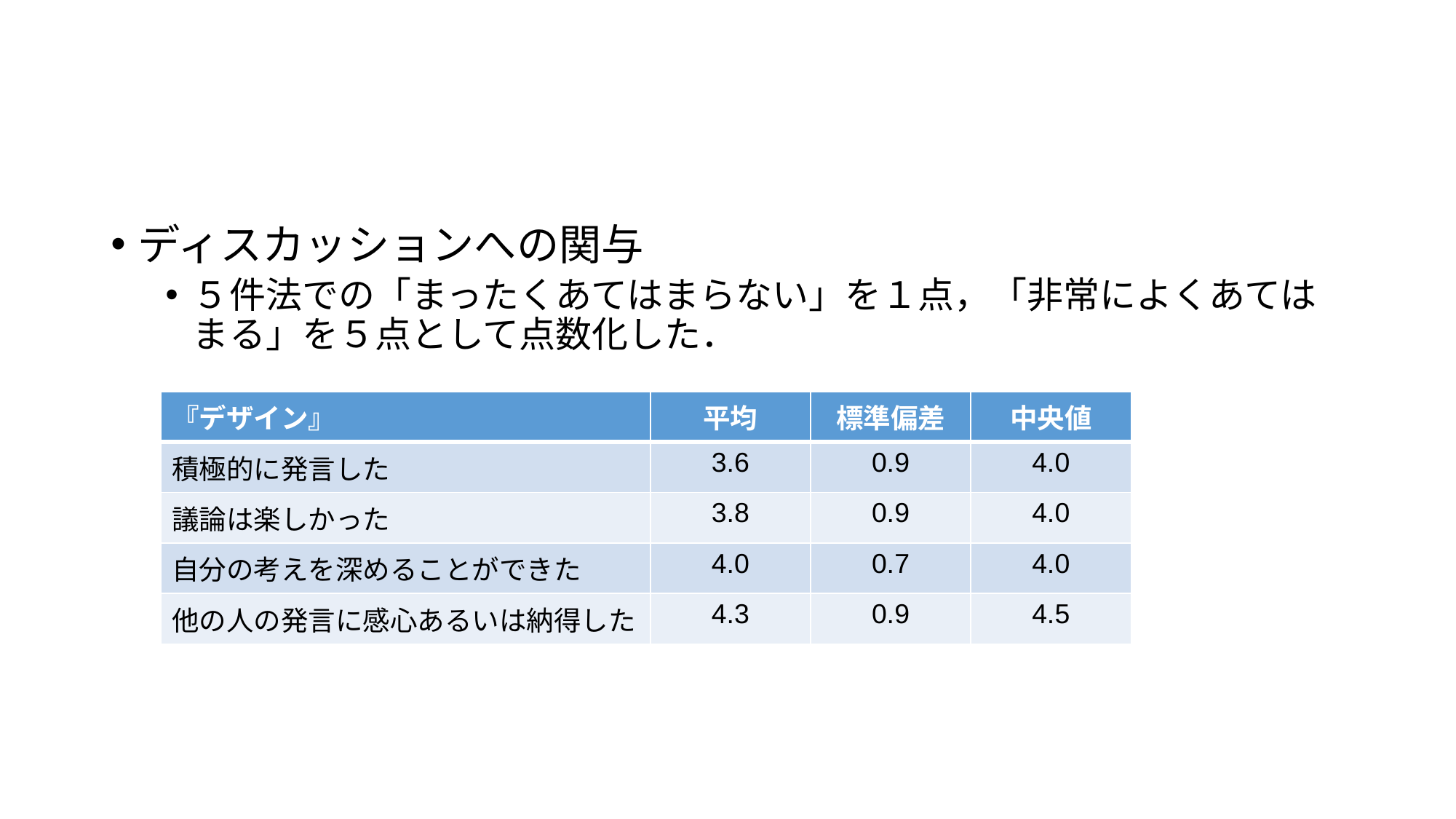

#
ディスカッションへの関与
５件法での「まったくあてはまらない」を１点，「非常によくあてはまる」を５点として点数化した．
| 『デザイン』 | 平均 | 標準偏差 | 中央値 |
| --- | --- | --- | --- |
| 積極的に発言した | 3.6 | 0.9 | 4.0 |
| 議論は楽しかった | 3.8 | 0.9 | 4.0 |
| 自分の考えを深めることができた | 4.0 | 0.7 | 4.0 |
| 他の人の発言に感心あるいは納得した | 4.3 | 0.9 | 4.5 |